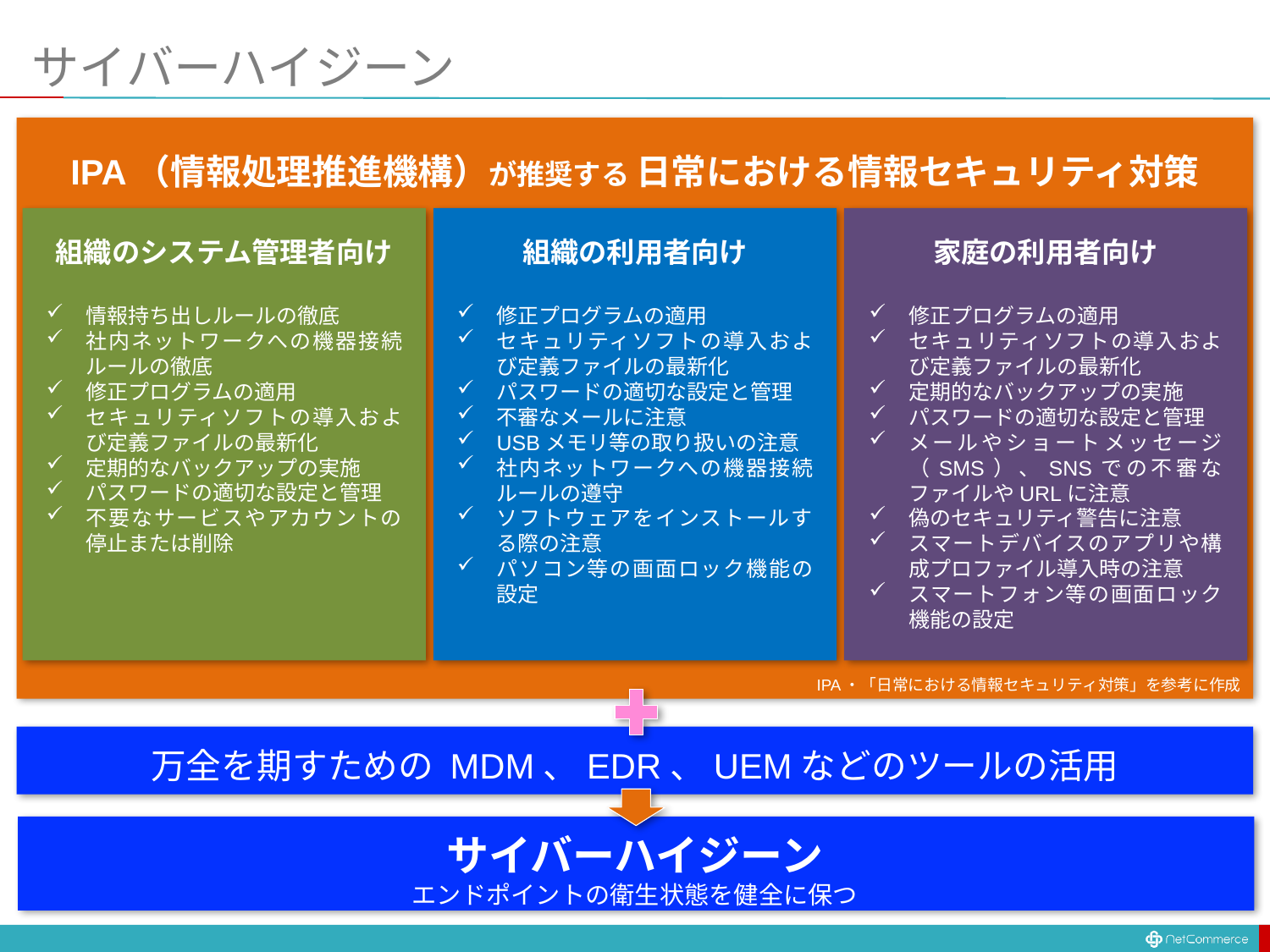

# サイバーハイジーン

IPA（情報処理推進機構）が推奨する 日常における情報セキュリティ対策

組織のシステム管理者向け

情報持ち出しルールの徹底
社内ネットワークへの機器接続ルールの徹底
修正プログラムの適用
セキュリティソフトの導入および定義ファイルの最新化
定期的なバックアップの実施
パスワードの適切な設定と管理
不要なサービスやアカウントの停止または削除
家庭の利用者向け

修正プログラムの適用
セキュリティソフトの導入および定義ファイルの最新化
定期的なバックアップの実施
パスワードの適切な設定と管理
メールやショートメッセージ（SMS）、SNSでの不審なファイルやURLに注意
偽のセキュリティ警告に注意
スマートデバイスのアプリや構成プロファイル導入時の注意
スマートフォン等の画面ロック機能の設定
組織の利用者向け

修正プログラムの適用
セキュリティソフトの導入および定義ファイルの最新化
パスワードの適切な設定と管理
不審なメールに注意
USBメモリ等の取り扱いの注意
社内ネットワークへの機器接続ルールの遵守
ソフトウェアをインストールする際の注意
パソコン等の画面ロック機能の設定
IPA・「日常における情報セキュリティ対策」を参考に作成

万全を期すための MDM、EDR、UEMなどのツールの活用

サイバーハイジーン
エンドポイントの衛生状態を健全に保つ